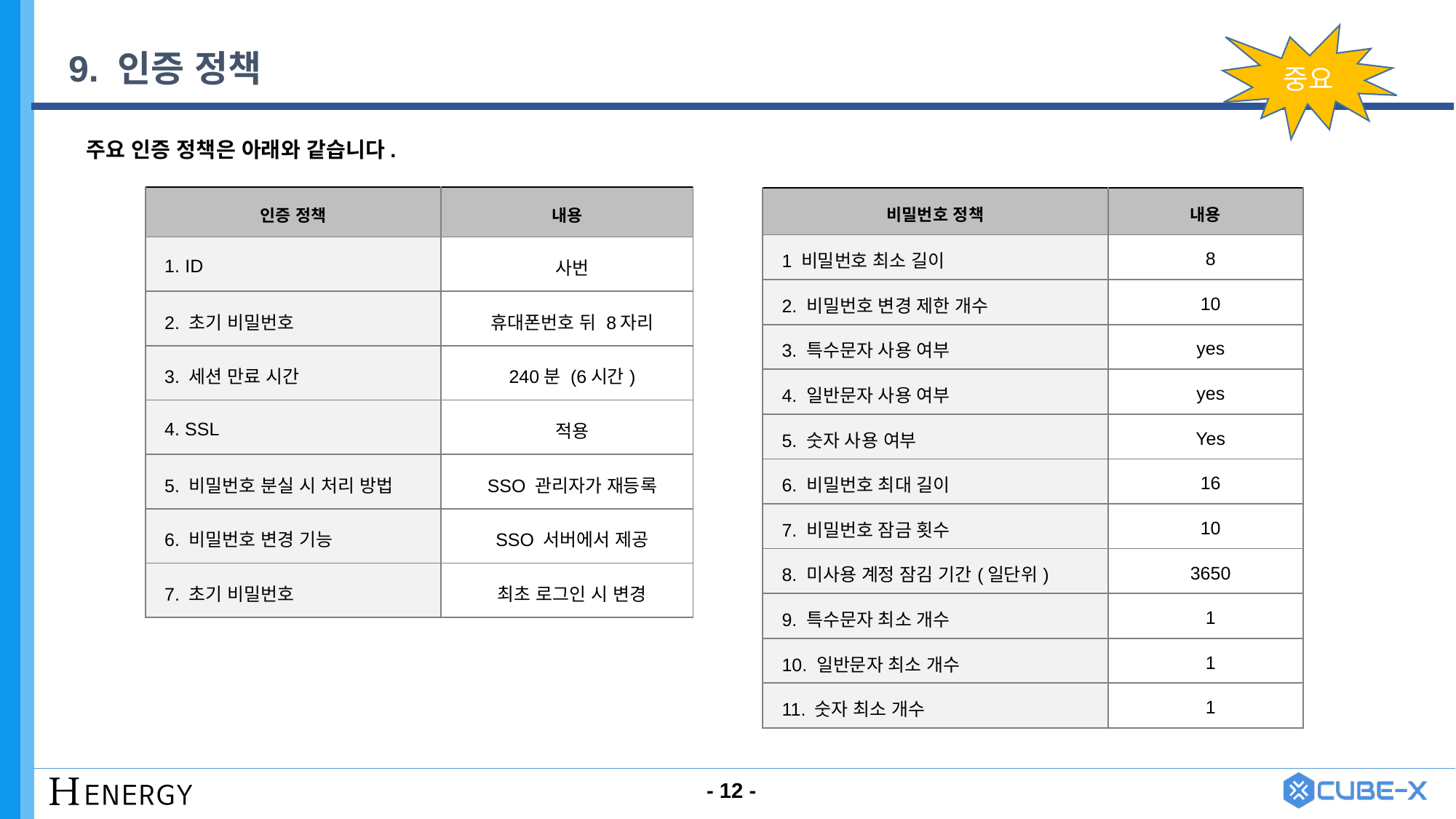

중요
# 9. 인증 정책
주요 인증 정책은 아래와 같습니다.
| 인증 정책 | 내용 |
| --- | --- |
| ID | 사번 |
| 2. 초기 비밀번호 | 휴대폰번호 뒤 8자리 |
| 3. 세션 만료 시간 | 240분 (6시간) |
| 4. SSL | 적용 |
| 5. 비밀번호 분실 시 처리 방법 | SSO 관리자가 재등록 |
| 6. 비밀번호 변경 기능 | SSO 서버에서 제공 |
| 7. 초기 비밀번호 | 최초 로그인 시 변경 |
| 비밀번호 정책 | 내용 |
| --- | --- |
| 1 비밀번호 최소 길이 | 8 |
| 2. 비밀번호 변경 제한 개수 | 10 |
| 3. 특수문자 사용 여부 | yes |
| 4. 일반문자 사용 여부 | yes |
| 5. 숫자 사용 여부 | Yes |
| 6. 비밀번호 최대 길이 | 16 |
| 7. 비밀번호 잠금 횟수 | 10 |
| 8. 미사용 계정 잠김 기간(일단위) | 3650 |
| 9. 특수문자 최소 개수 | 1 |
| 10. 일반문자 최소 개수 | 1 |
| 11. 숫자 최소 개수 | 1 |
- 12 -